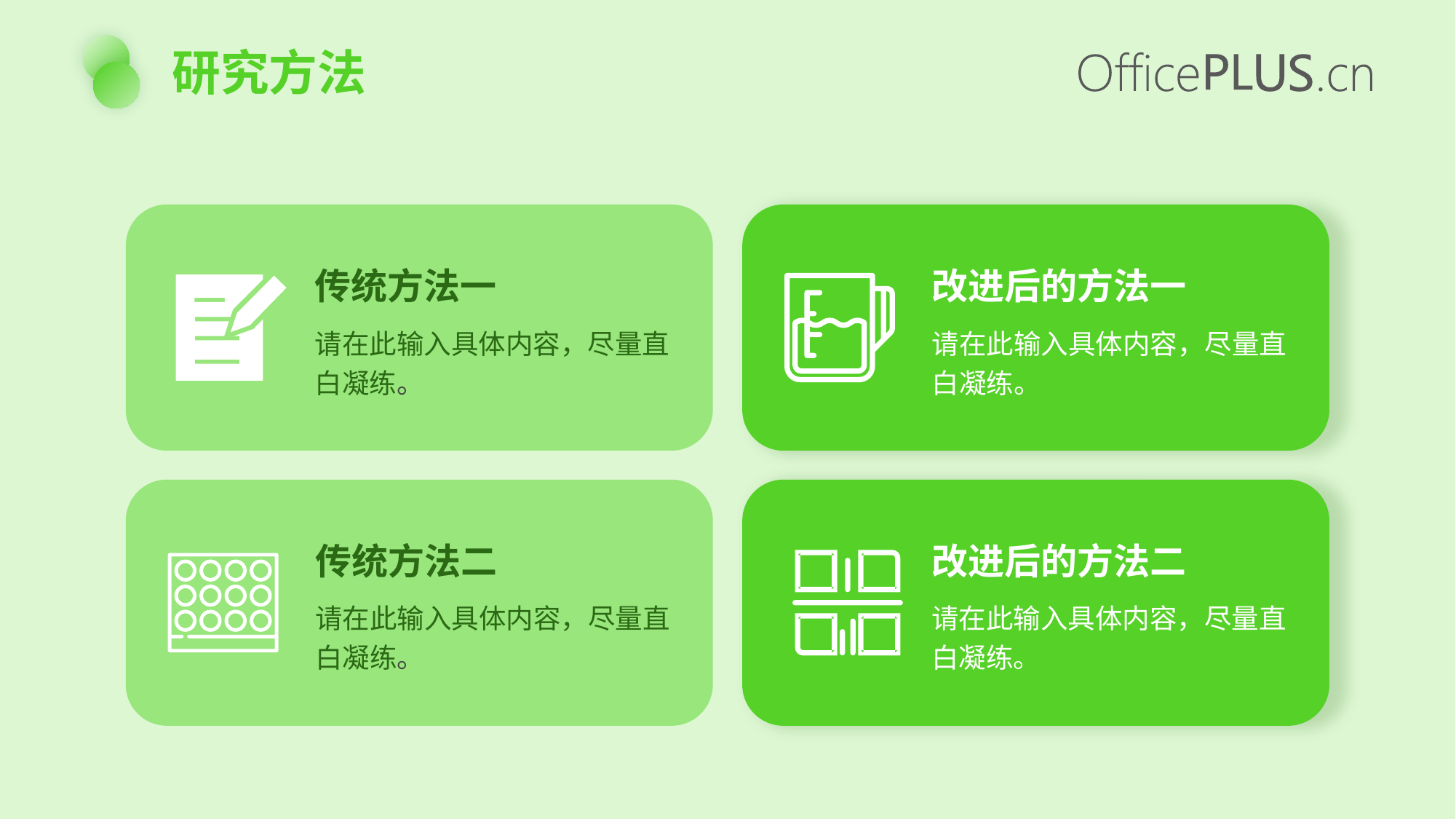

研究方法

传统方法一
改进后的方法一

请在此输入具体内容，尽量直白凝练。
请在此输入具体内容，尽量直白凝练。

传统方法二
改进后的方法二

请在此输入具体内容，尽量直白凝练。
请在此输入具体内容，尽量直白凝练。